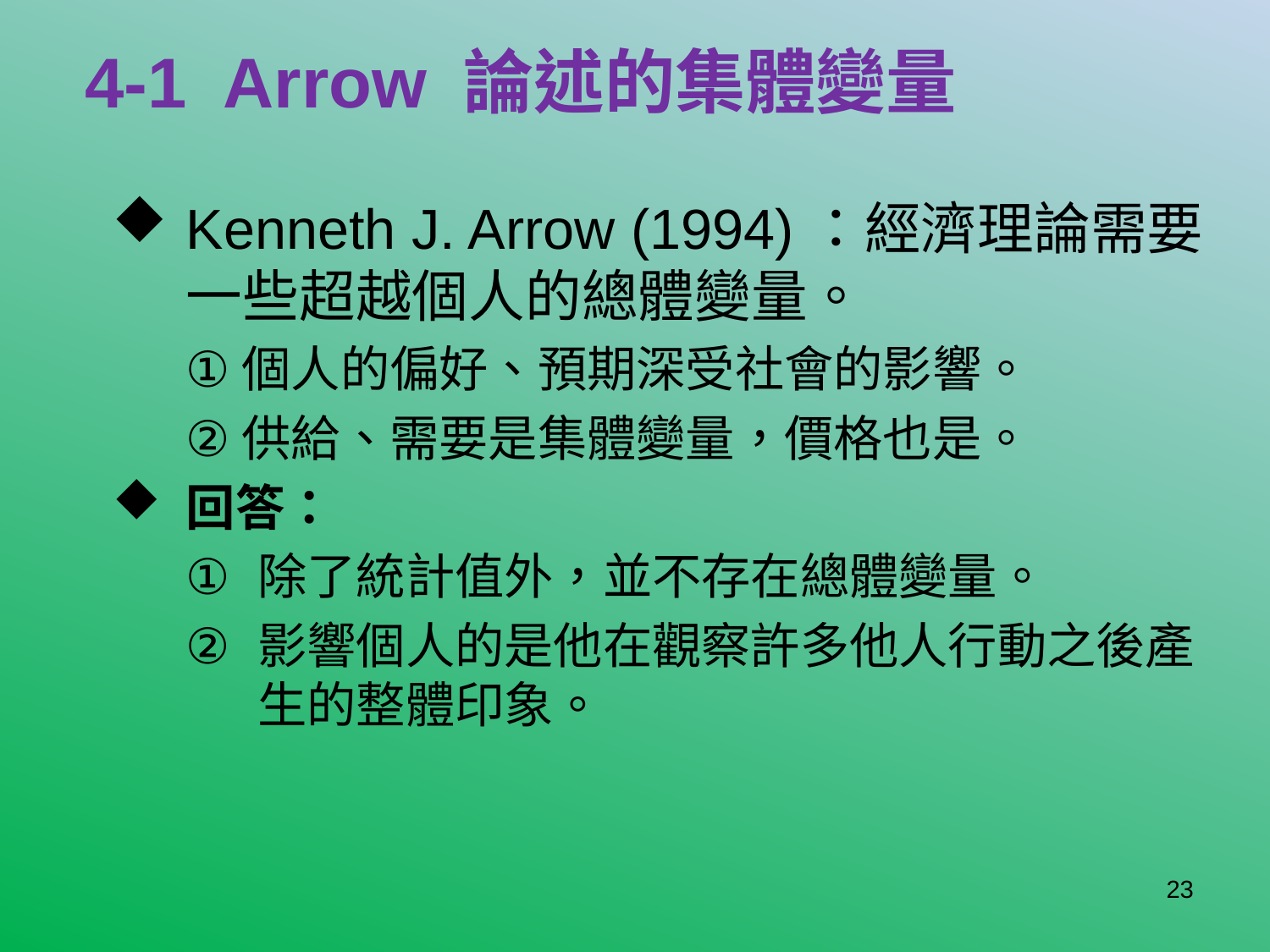

# 4-1  Arrow 論述的集體變量
Kenneth J. Arrow (1994)：經濟理論需要一些超越個人的總體變量。
個人的偏好、預期深受社會的影響。
供給、需要是集體變量，價格也是。
回答：
除了統計值外，並不存在總體變量。
影響個人的是他在觀察許多他人行動之後產生的整體印象。
23